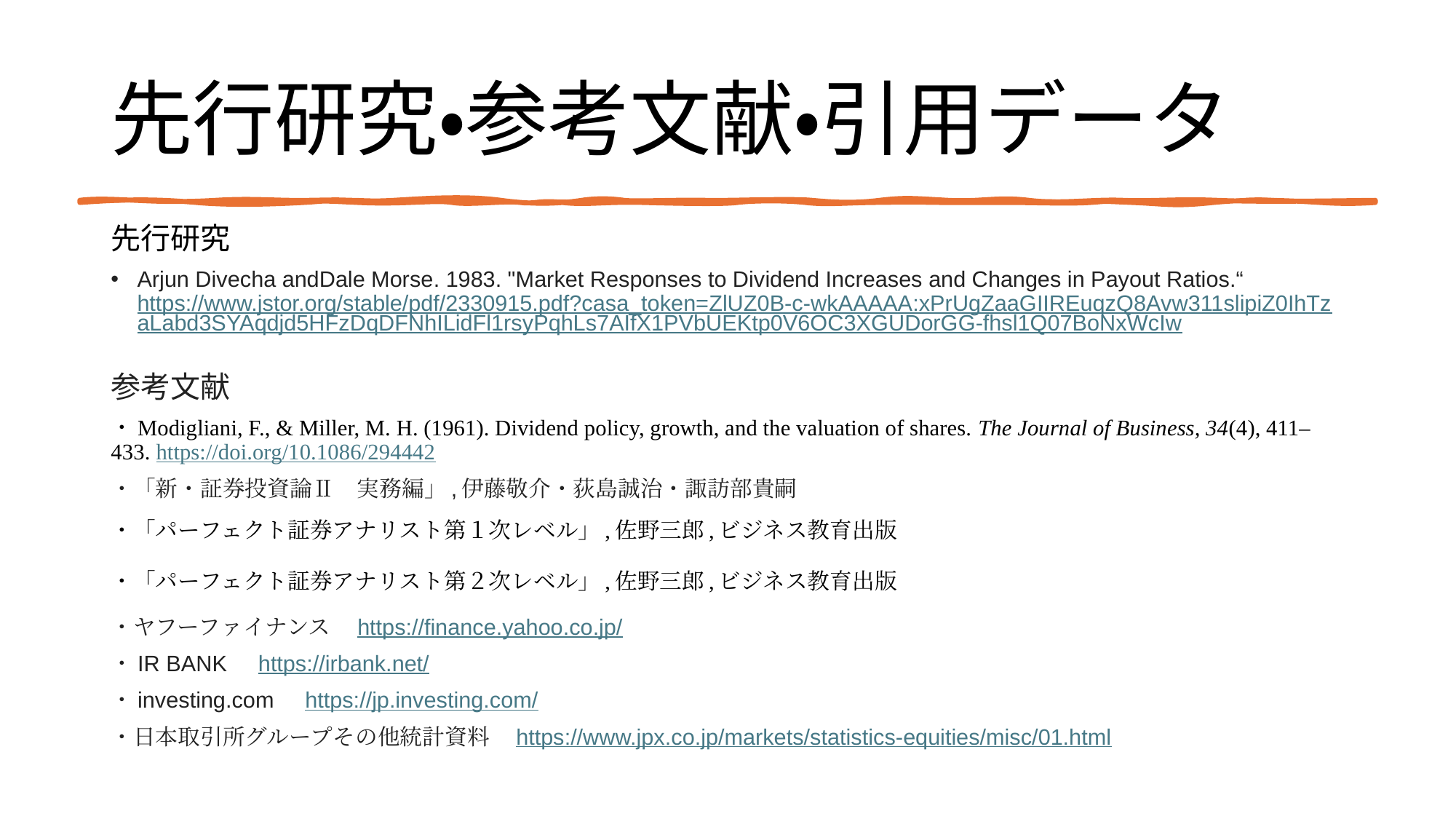

# 先行研究・参考文献・引用データ

先行研究
Arjun Divecha andDale Morse. 1983. "Market Responses to Dividend Increases and Changes in Payout Ratios.“
https://www.jstor.org/stable/pdf/2330915.pdf?casa_token=ZlUZ0B-c-wkAAAAA:xPrUgZaaGIIREuqzQ8Avw311slipiZ0IhTzaLabd3SYAqdjd5HFzDqDFNhILidFl1rsyPqhLs7AIfX1PVbUEKtp0V6OC3XGUDorGG-fhsl1Q07BoNxWcIw
参考文献
・Modigliani, F., & Miller, M. H. (1961). Dividend policy, growth, and the valuation of shares. The Journal of Business, 34(4), 411–433. https://doi.org/10.1086/294442
・「新・証券投資論Ⅱ　実務編」,伊藤敬介・荻島誠治・諏訪部貴嗣
・「パーフェクト証券アナリスト第１次レベル」,佐野三郎,ビジネス教育出版
・「パーフェクト証券アナリスト第２次レベル」,佐野三郎,ビジネス教育出版
・ヤフーファイナンス　https://finance.yahoo.co.jp/
・IR BANK　https://irbank.net/
・investing.com　https://jp.investing.com/
・日本取引所グループその他統計資料　https://www.jpx.co.jp/markets/statistics-equities/misc/01.html